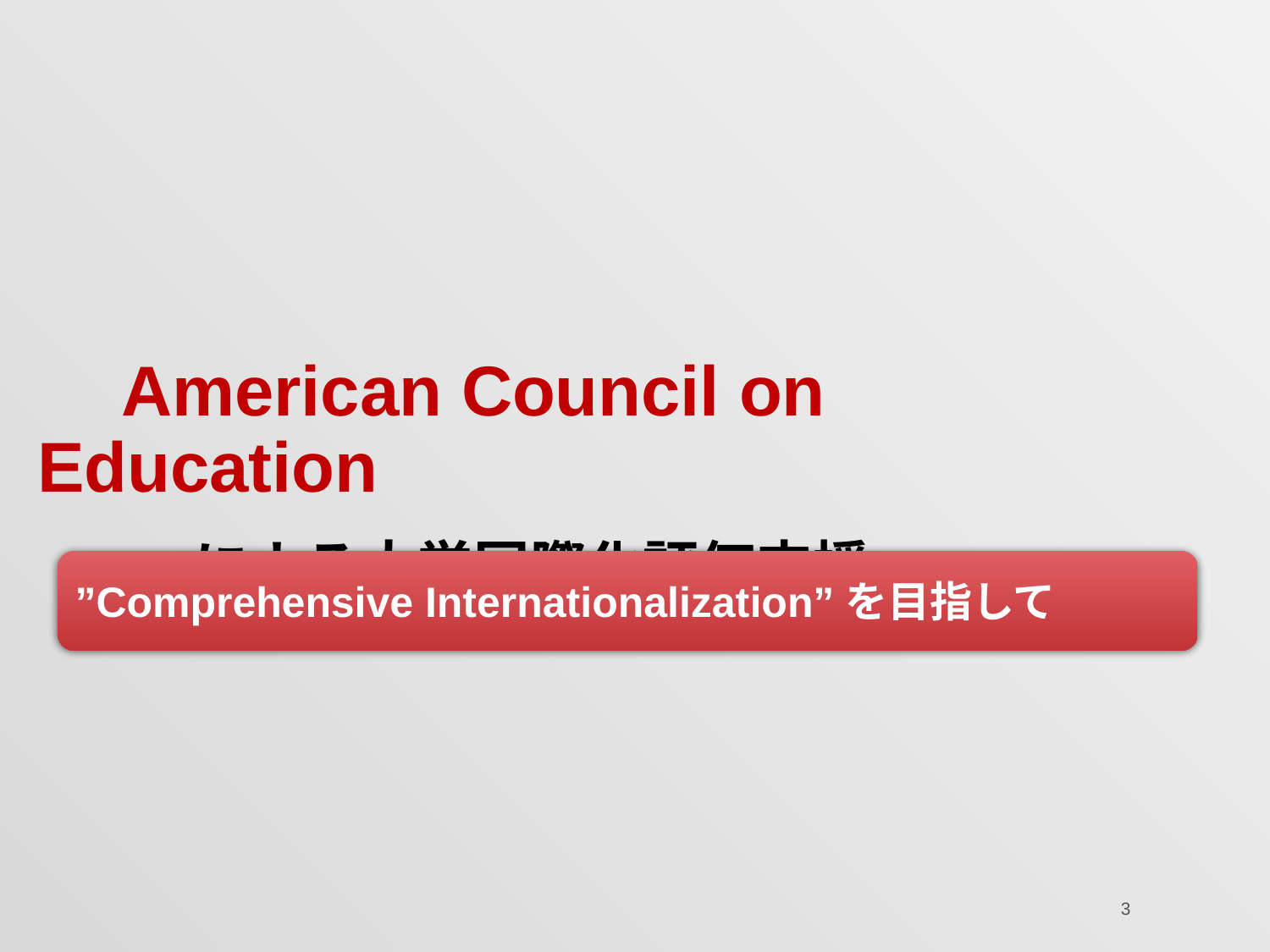

American Council on Education
           による大学国際化評価支援

”Comprehensive Internationalization”を目指して

3